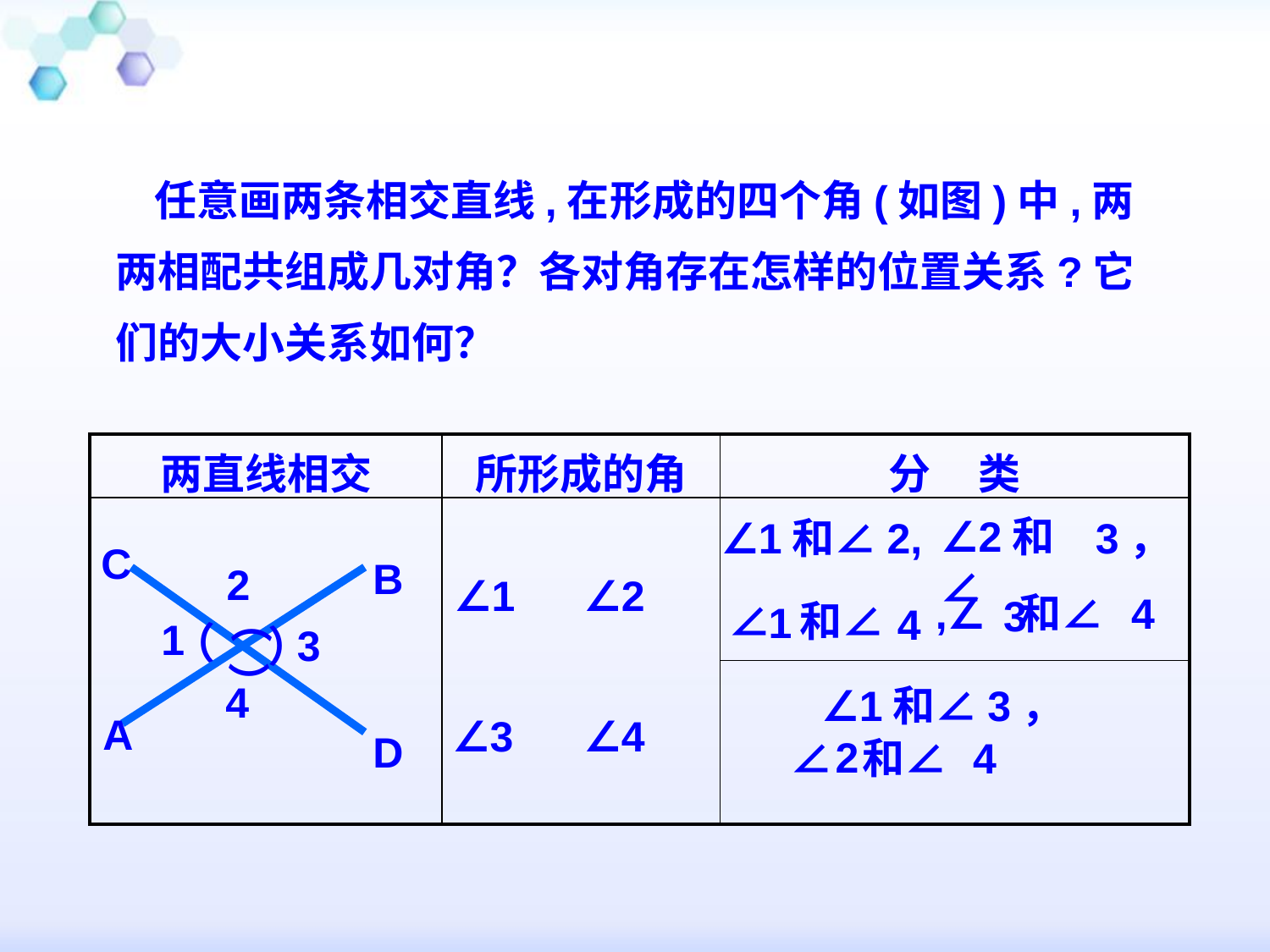

任意画两条相交直线,在形成的四个角(如图)中,两
两相配共组成几对角？各对角存在怎样的位置关系?它
们的大小关系如何？
| 两直线相交 | 所形成的角 | 分 类 |
| --- | --- | --- |
|  |  |  |
|  |  |  |
∠2和∠
∠1和∠2,
3，
C
B
2

（
1
（
3
）
）
4
A
D
∠1
∠2
4
,∠  和∠
3
∠  和∠
1
4
∠1和∠3，
∠3
∠4
2
∠  和∠
4